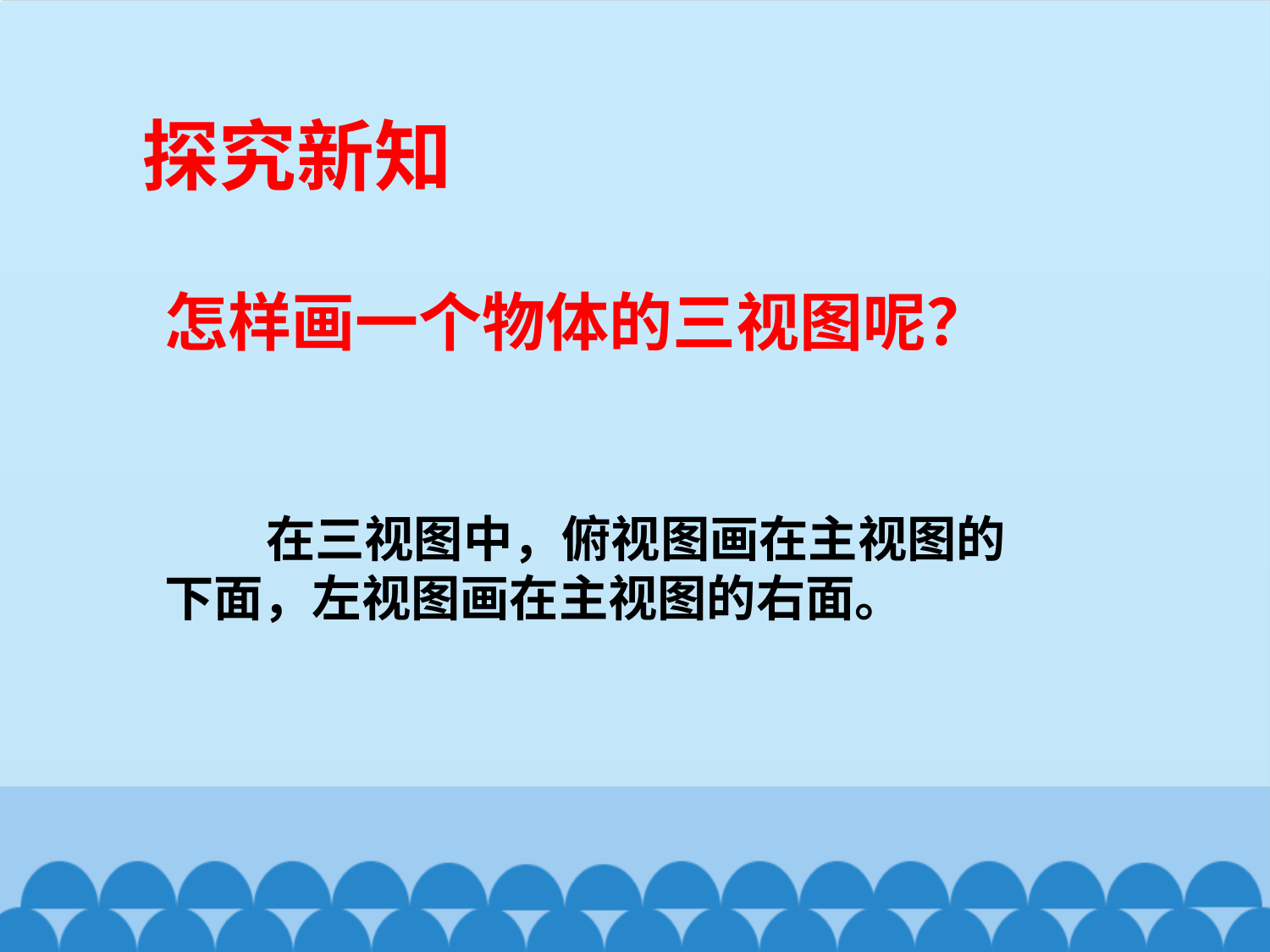

探究新知
怎样画一个物体的三视图呢？
        在三视图中，俯视图画在主视图的下面，左视图画在主视图的右面。